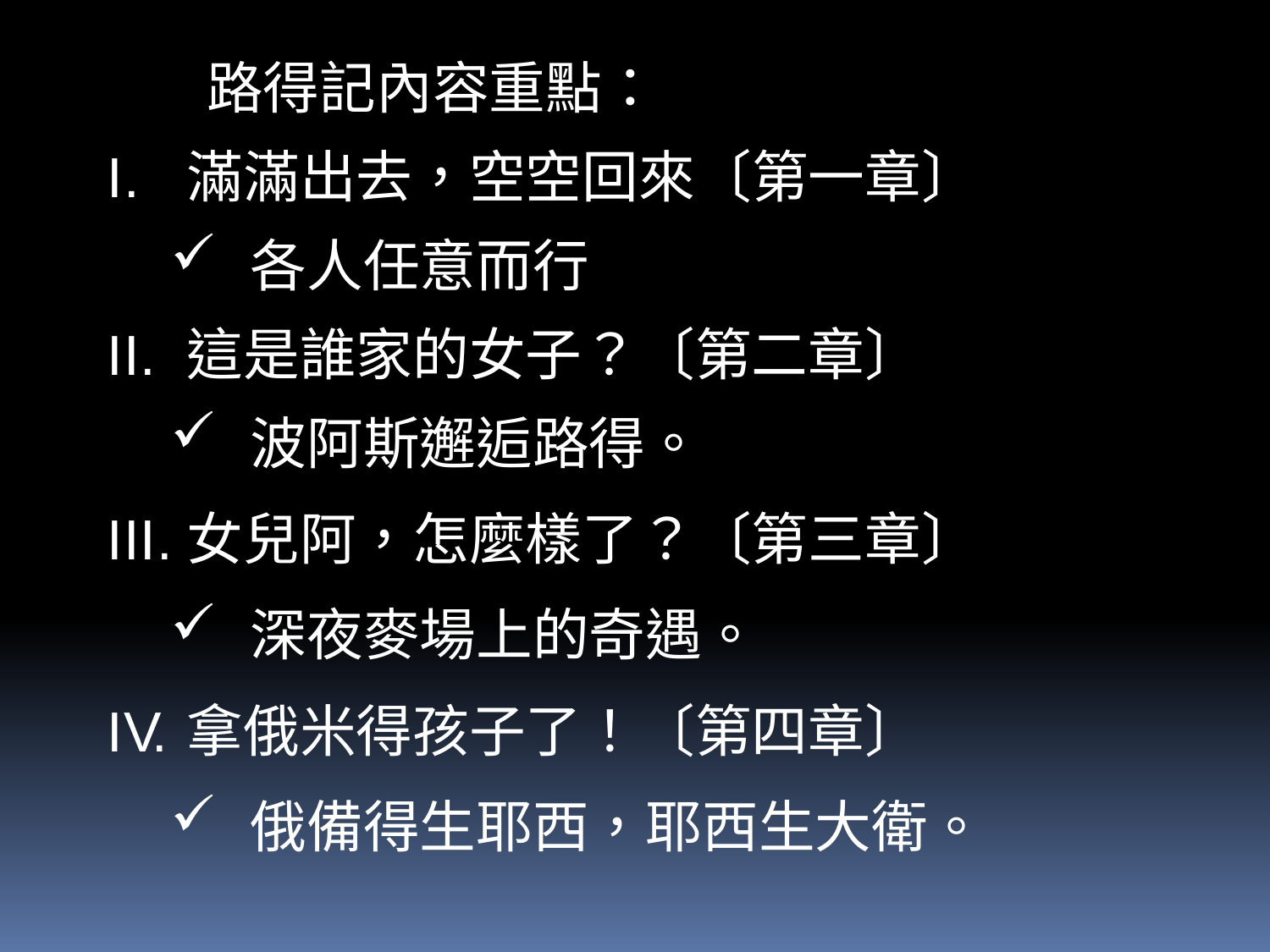

路得記內容重點：
滿滿出去，空空回來〔第一章〕
各人任意而行
這是誰家的女子？〔第二章〕
波阿斯邂逅路得。
女兒阿，怎麼樣了？〔第三章〕
深夜麥場上的奇遇。
拿俄米得孩子了！〔第四章〕
俄備得生耶西，耶西生大衛。